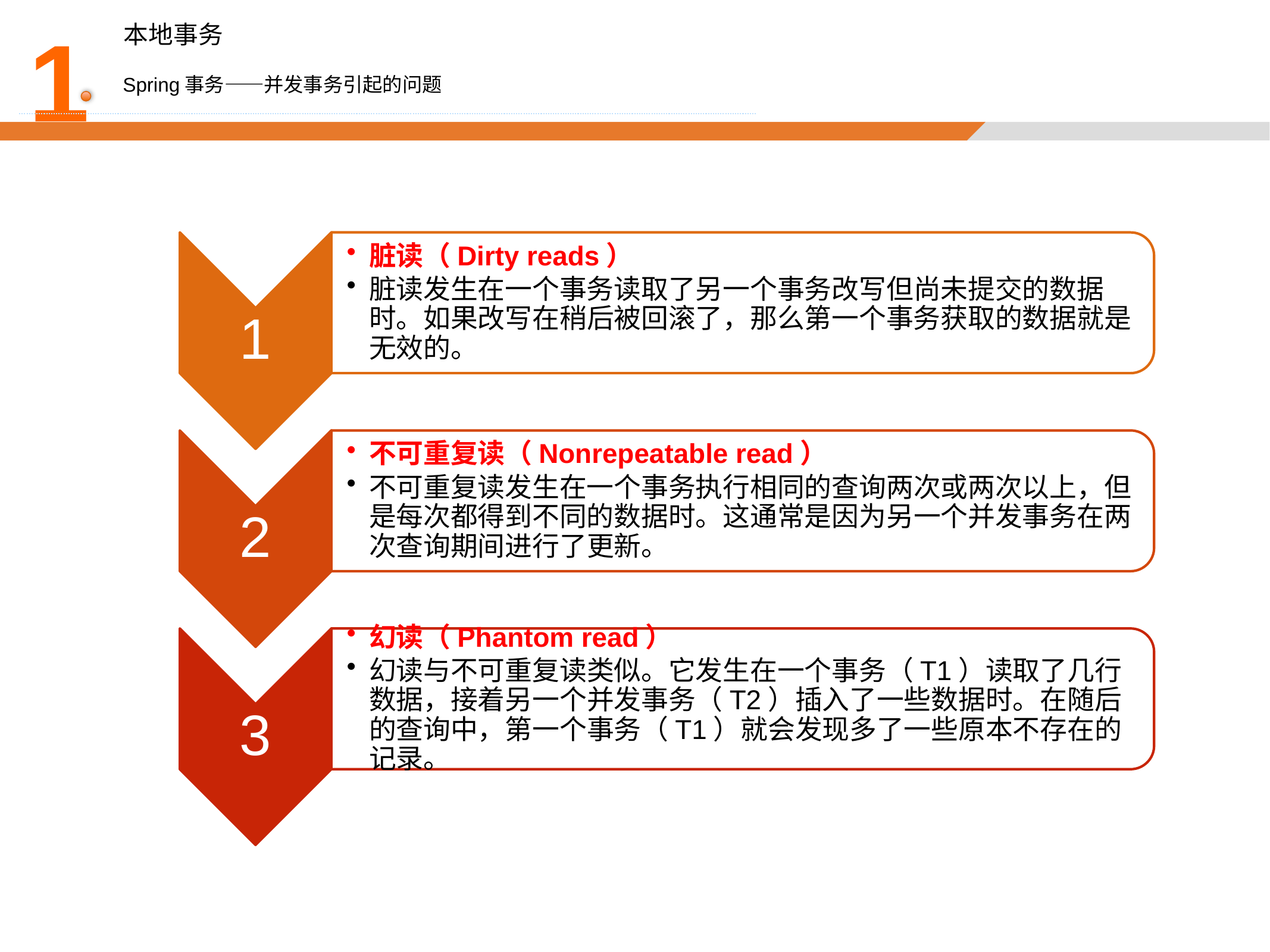

1
本地事务

Spring事务——并发事务引起的问题
1
脏读（Dirty reads）
脏读发生在一个事务读取了另一个事务改写但尚未提交的数据时。如果改写在稍后被回滚了，那么第一个事务获取的数据就是无效的。
2
不可重复读（Nonrepeatable read）
不可重复读发生在一个事务执行相同的查询两次或两次以上，但是每次都得到不同的数据时。这通常是因为另一个并发事务在两次查询期间进行了更新。
3
幻读（Phantom read）
幻读与不可重复读类似。它发生在一个事务（T1）读取了几行数据，接着另一个并发事务（T2）插入了一些数据时。在随后的查询中，第一个事务（T1）就会发现多了一些原本不存在的记录。